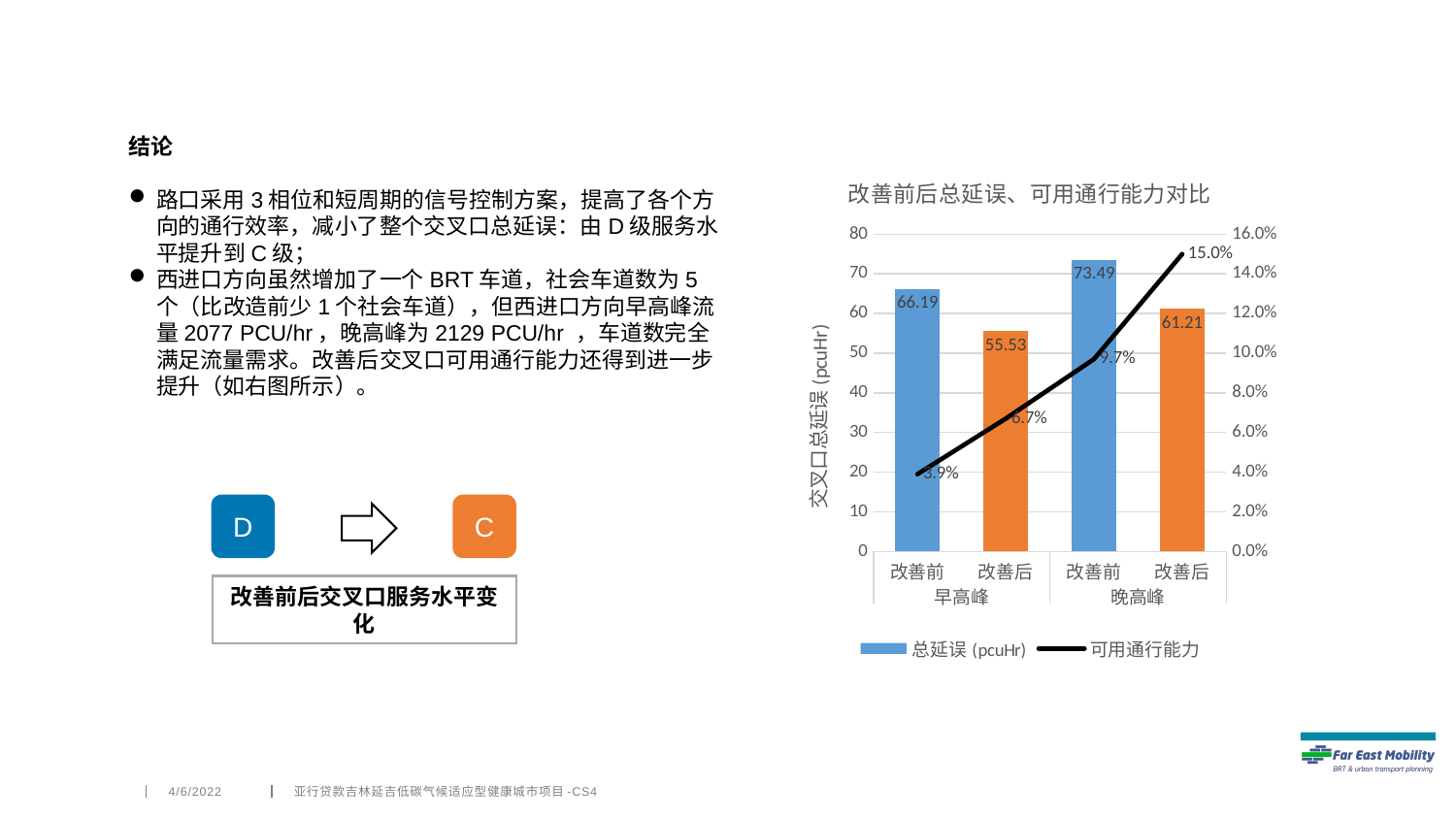

结论

路口采用3相位和短周期的信号控制方案，提高了各个方向的通行效率，减小了整个交叉口总延误：由D级服务水平提升到C级；
西进口方向虽然增加了一个BRT车道，社会车道数为5个（比改造前少1个社会车道），但西进口方向早高峰流量2077 PCU/hr，晚高峰为2129 PCU/hr ，车道数完全满足流量需求。改善后交叉口可用通行能力还得到进一步提升（如右图所示）。

### Chart: 改善前后总延误、可用通行能力对比

| Category | 总延误(pcuHr) | 可用通行能力 |
|---|---|---|
| 改善前 | 66.19 | 0.039 |
| 改善后 | 55.53 | 0.067 |
| 改善前 | 73.49 | 0.097 |
| 改善后 | 61.21 | 0.15 |
D
C

改善前后交叉口服务水平变化
4/6/2022
亚行贷款吉林延吉低碳气候适应型健康城市项目-CS4